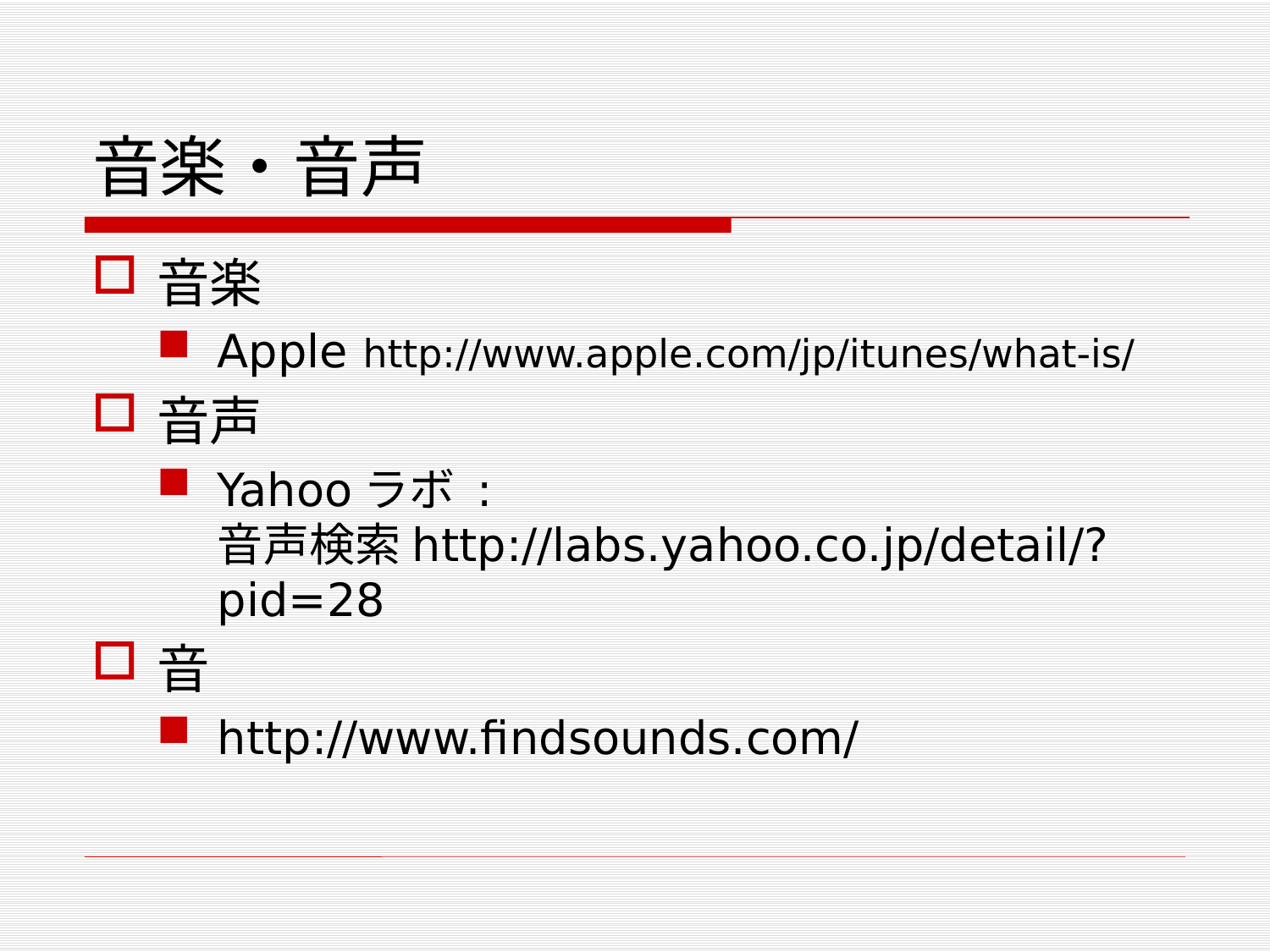

# 音楽・音声
音楽
Apple http://www.apple.com/jp/itunes/what-is/
音声
Yahooラボ : 音声検索http://labs.yahoo.co.jp/detail/?pid=28
音
http://www.findsounds.com/